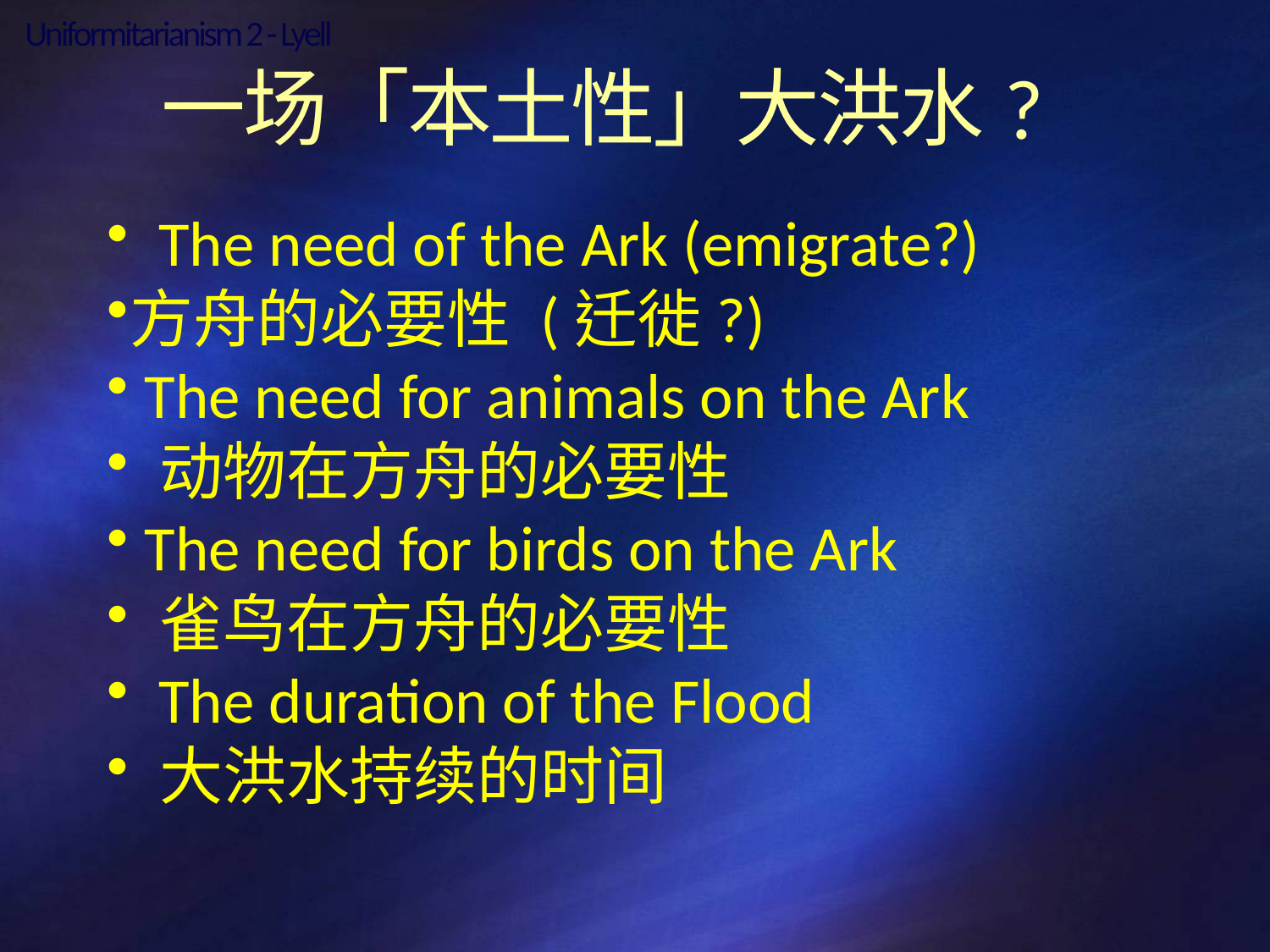

# Uniformitarianism 2 - Lyell
一场「本土性」大洪水?
  The need of the Ark (emigrate?)
方舟的必要性 (迁徙?)
 The need for animals on the Ark
 动物在方舟的必要性
 The need for birds on the Ark
 雀鸟在方舟的必要性
  The duration of the Flood
 大洪水持续的时间